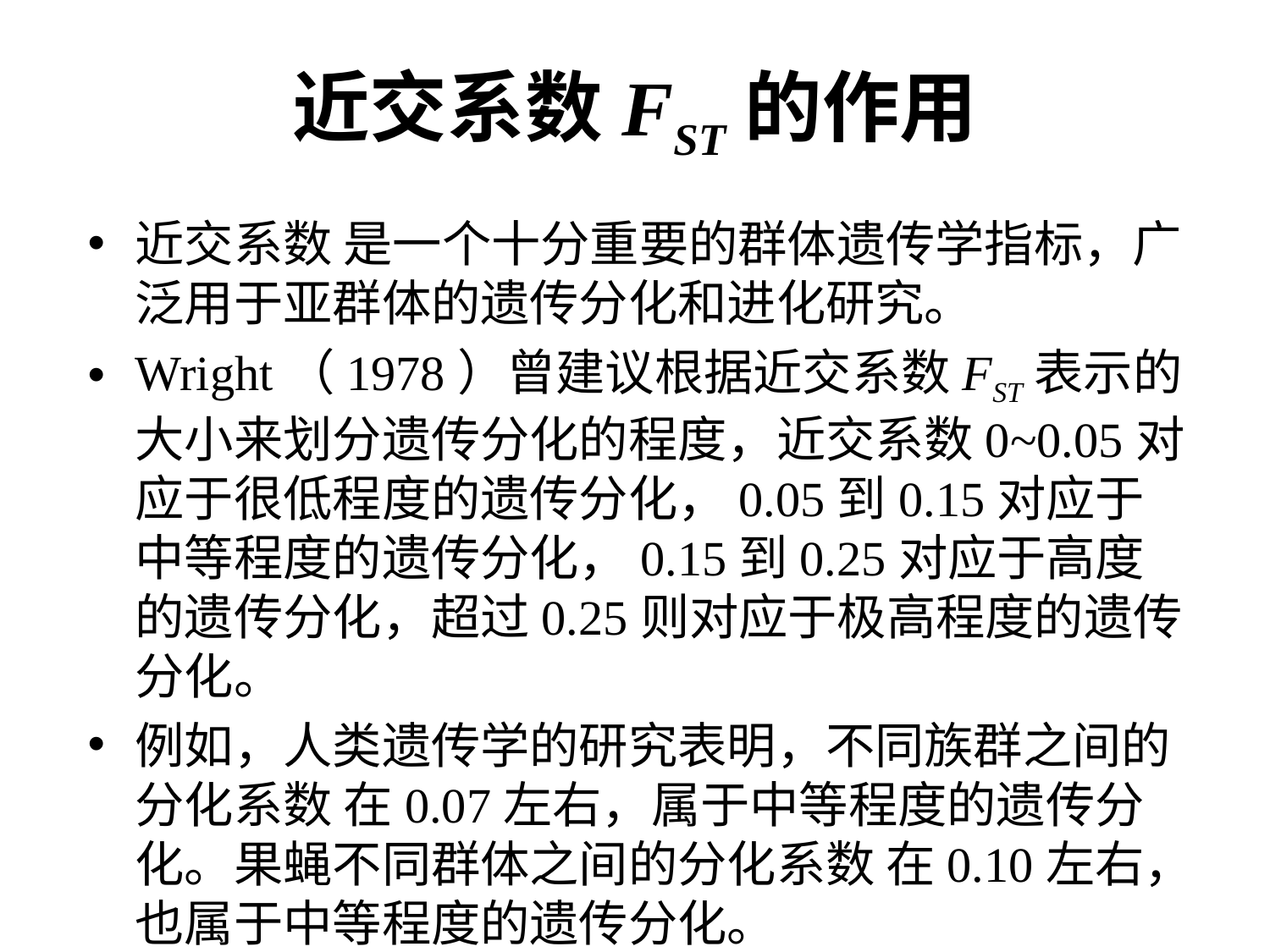

# 近交系数FST的作用
近交系数 是一个十分重要的群体遗传学指标，广泛用于亚群体的遗传分化和进化研究。
Wright（1978）曾建议根据近交系数FST表示的大小来划分遗传分化的程度，近交系数0~0.05对应于很低程度的遗传分化，0.05到0.15对应于中等程度的遗传分化，0.15到0.25对应于高度的遗传分化，超过0.25则对应于极高程度的遗传分化。
例如，人类遗传学的研究表明，不同族群之间的分化系数 在0.07左右，属于中等程度的遗传分化。果蝇不同群体之间的分化系数 在0.10左右，也属于中等程度的遗传分化。